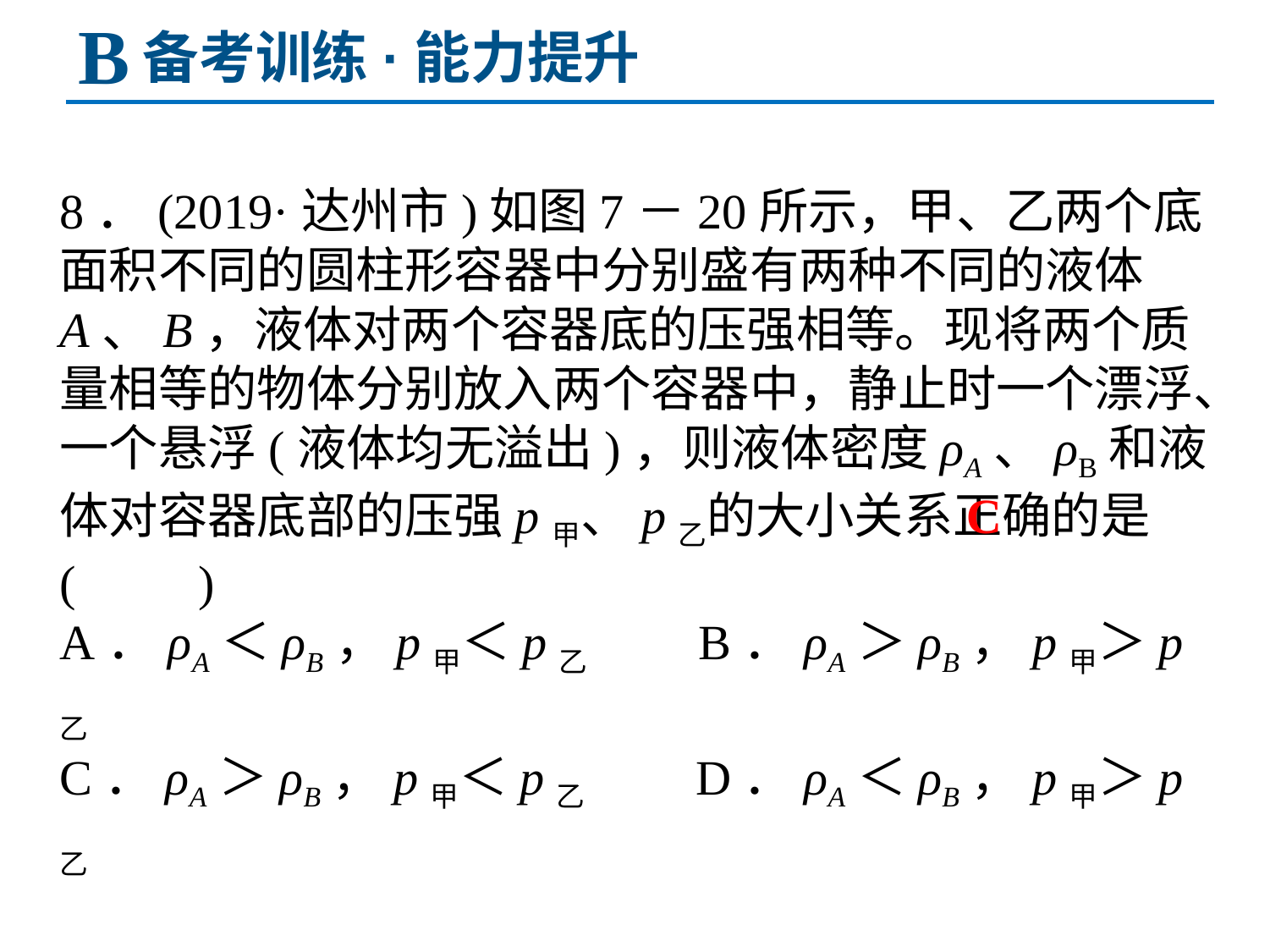

B
备考训练·能力提升
8．(2019·达州市)如图7－20所示，甲、乙两个底面积不同的圆柱形容器中分别盛有两种不同的液体A、B，液体对两个容器底的压强相等。现将两个质量相等的物体分别放入两个容器中，静止时一个漂浮、一个悬浮(液体均无溢出)，则液体密度ρA、ρB和液体对容器底部的压强p甲、p乙的大小关系正确的是(　　)
A．ρA＜ρB，p甲＜p乙         B．ρA＞ρB，p甲＞p乙
C．ρA＞ρB，p甲＜p乙         D．ρA＜ρB，p甲＞p乙
C